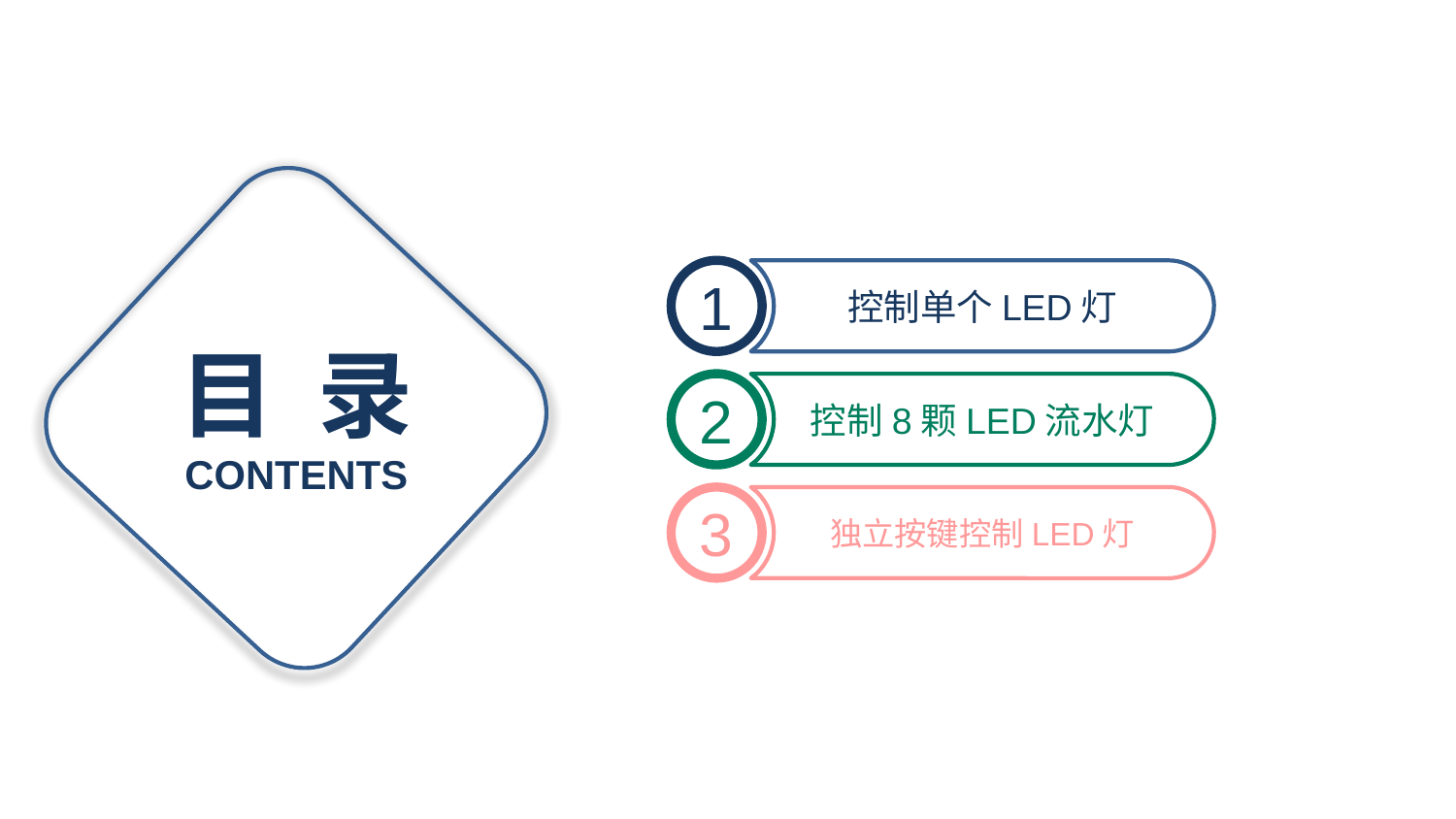

1
控制单个LED灯
目  录
2
控制8颗LED流水灯
CONTENTS
3
独立按键控制LED灯